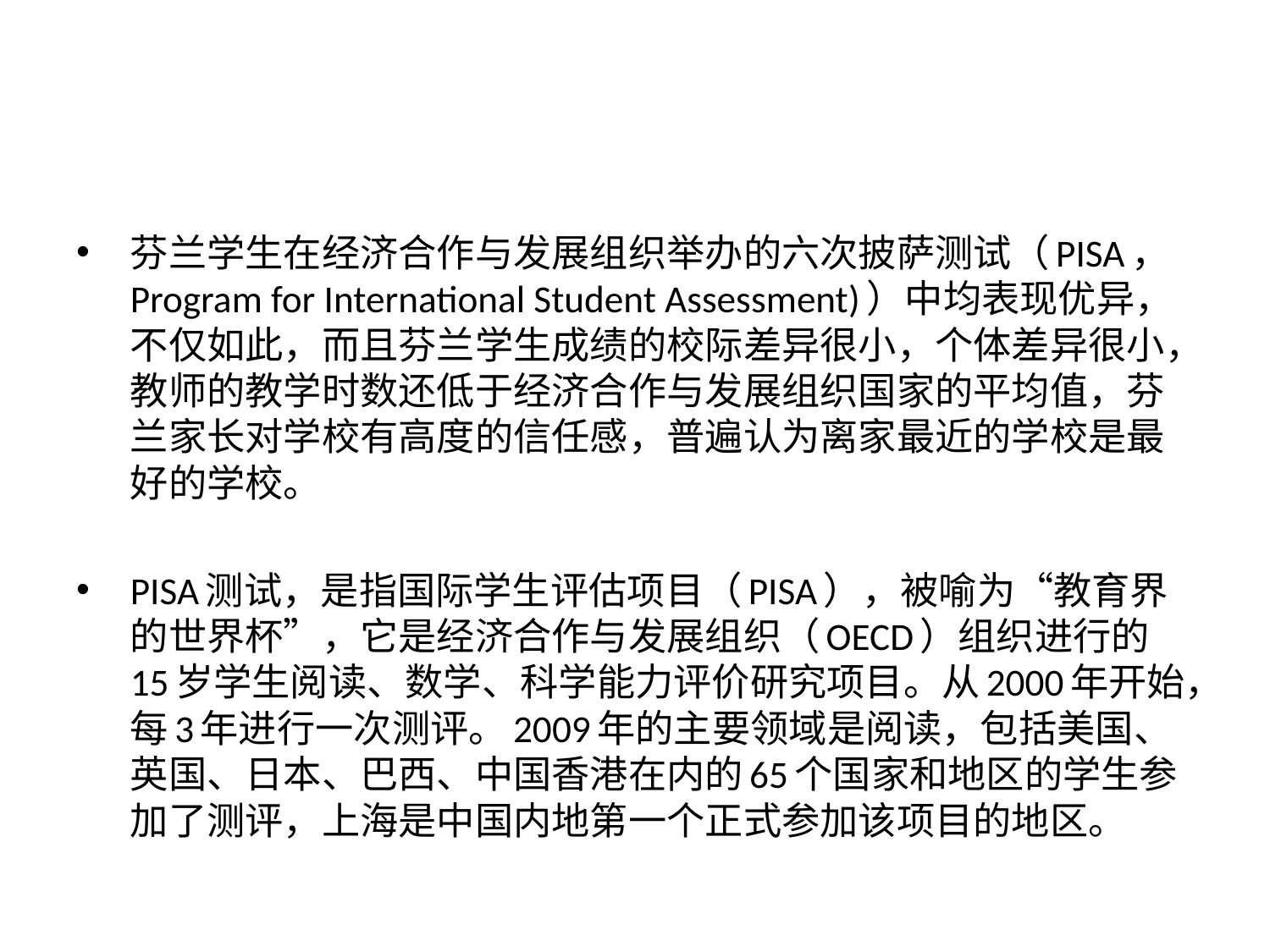

#
芬兰学生在经济合作与发展组织举办的六次披萨测试（PISA，Program for International Student Assessment)）中均表现优异，不仅如此，而且芬兰学生成绩的校际差异很小，个体差异很小，教师的教学时数还低于经济合作与发展组织国家的平均值，芬兰家长对学校有高度的信任感，普遍认为离家最近的学校是最好的学校。

PISA测试，是指国际学生评估项目（PISA），被喻为“教育界的世界杯”，它是经济合作与发展组织（OECD）组织进行的15岁学生阅读、数学、科学能力评价研究项目。从2000年开始，每3年进行一次测评。2009年的主要领域是阅读，包括美国、英国、日本、巴西、中国香港在内的65个国家和地区的学生参加了测评，上海是中国内地第一个正式参加该项目的地区。